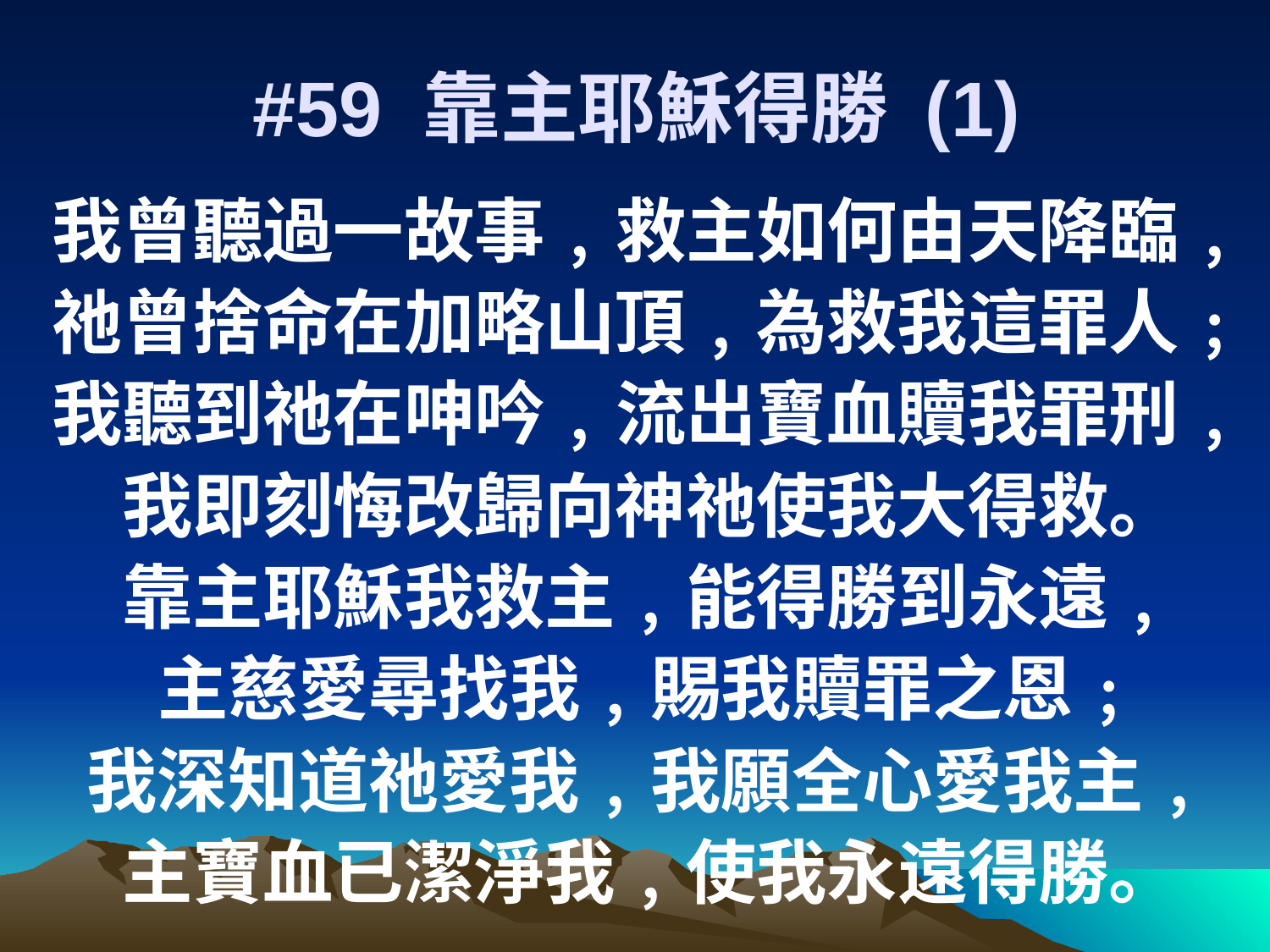

# #59 靠主耶穌得勝 (1)
我曾聽過一故事﹐救主如何由天降臨﹐
祂曾捨命在加略山頂﹐為救我這罪人﹔
我聽到祂在呻吟﹐流出寶血贖我罪刑﹐
我即刻悔改歸向神祂使我大得救。
靠主耶穌我救主﹐能得勝到永遠﹐
主慈愛尋找我﹐賜我贖罪之恩﹔
我深知道祂愛我﹐我願全心愛我主﹐
主寶血已潔淨我﹐使我永遠得勝。